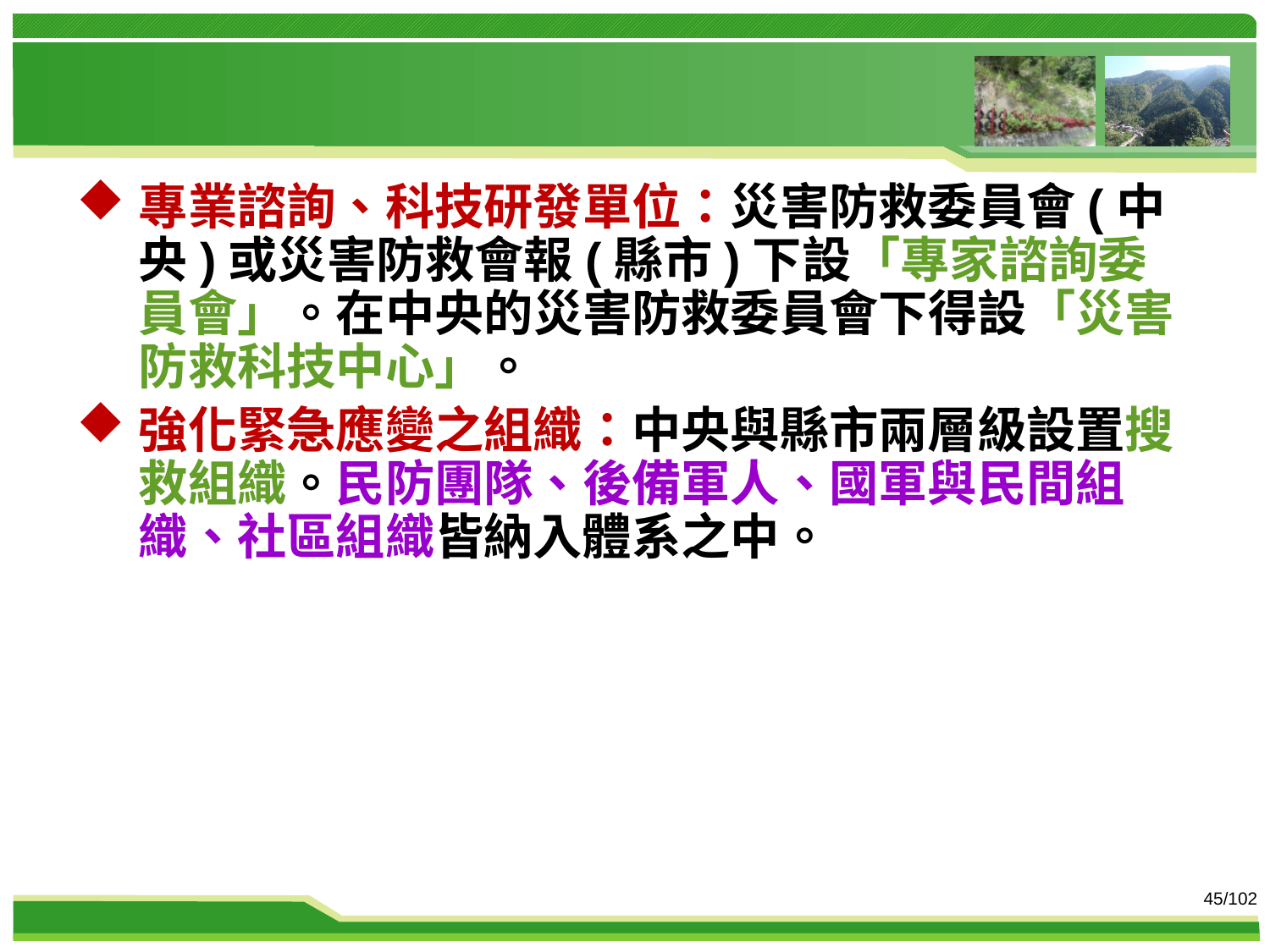

專業諮詢、科技研發單位：災害防救委員會(中央)或災害防救會報(縣市)下設「專家諮詢委員會」。在中央的災害防救委員會下得設「災害防救科技中心」。
強化緊急應變之組織：中央與縣市兩層級設置搜救組織。民防團隊、後備軍人、國軍與民間組織、社區組織皆納入體系之中。

45/102